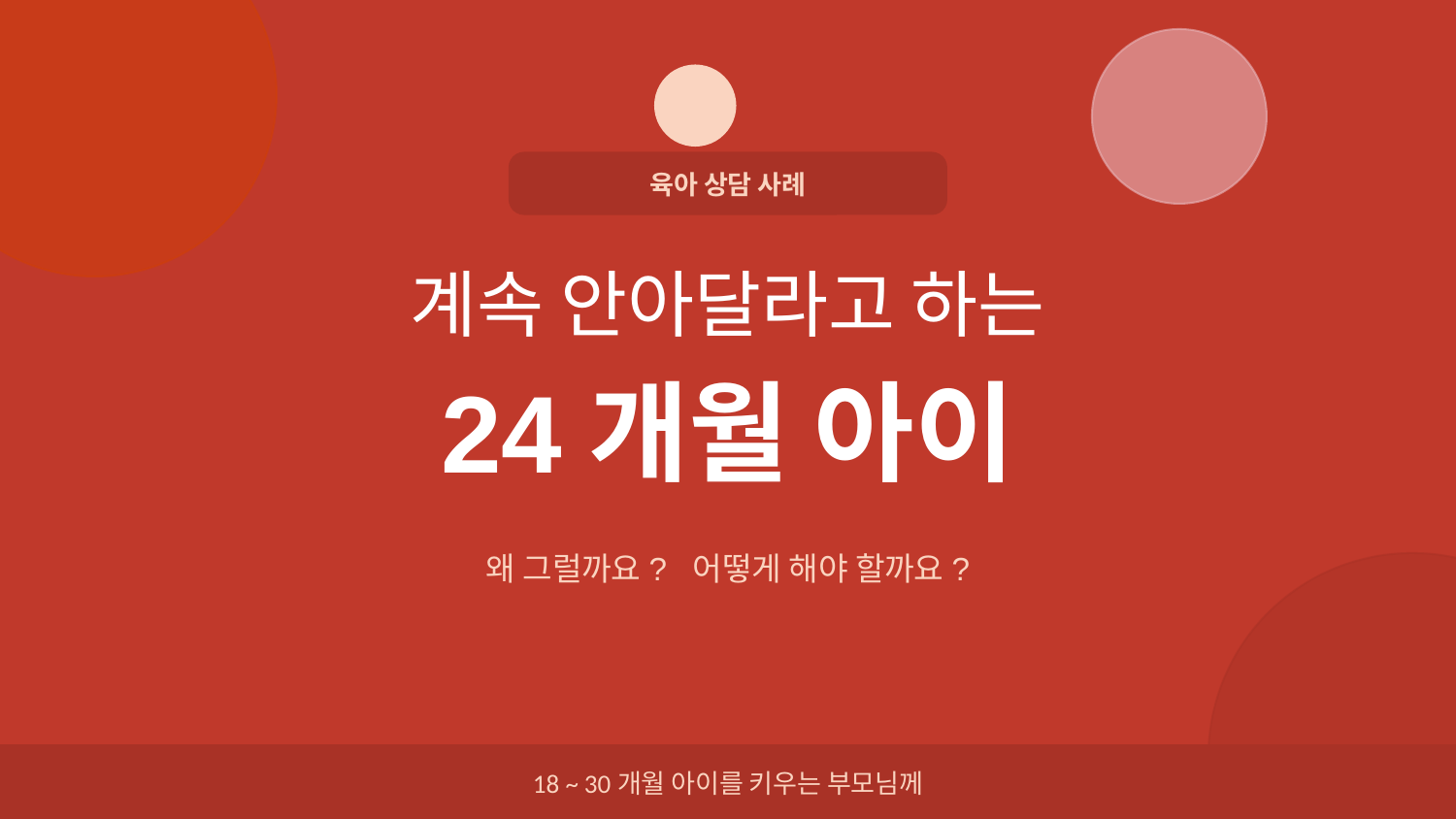

육아 상담 사례
계속 안아달라고 하는
24개월 아이
왜 그럴까요?  어떻게 해야 할까요?

18 ~ 30개월 아이를 키우는 부모님께